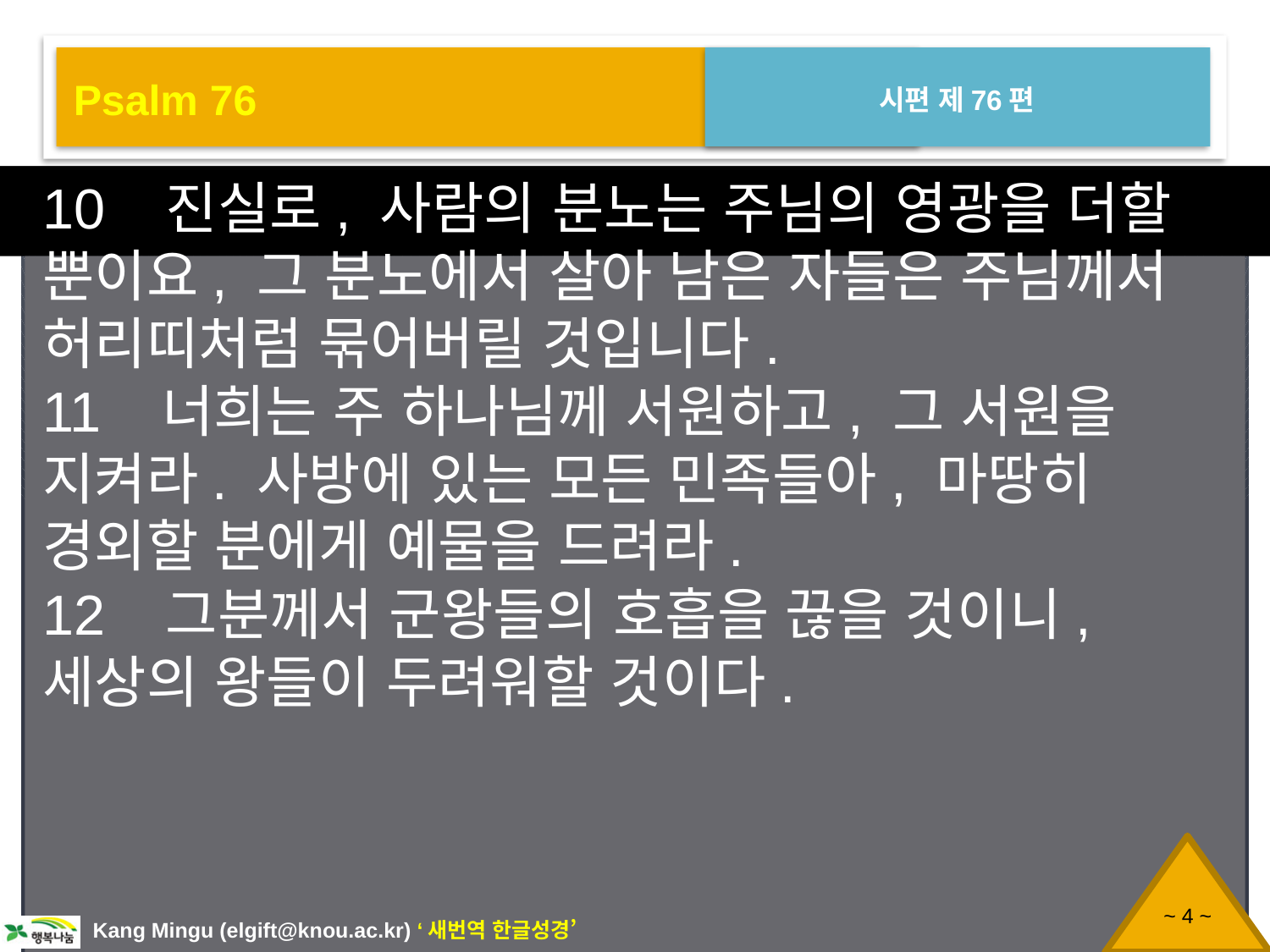

Psalm 76
시편 제76편
10   진실로, 사람의 분노는 주님의 영광을 더할 뿐이요, 그 분노에서 살아 남은 자들은 주님께서 허리띠처럼 묶어버릴 것입니다.
11   너희는 주 하나님께 서원하고, 그 서원을 지켜라. 사방에 있는 모든 민족들아, 마땅히 경외할 분에게 예물을 드려라.
12   그분께서 군왕들의 호흡을 끊을 것이니, 세상의 왕들이 두려워할 것이다.